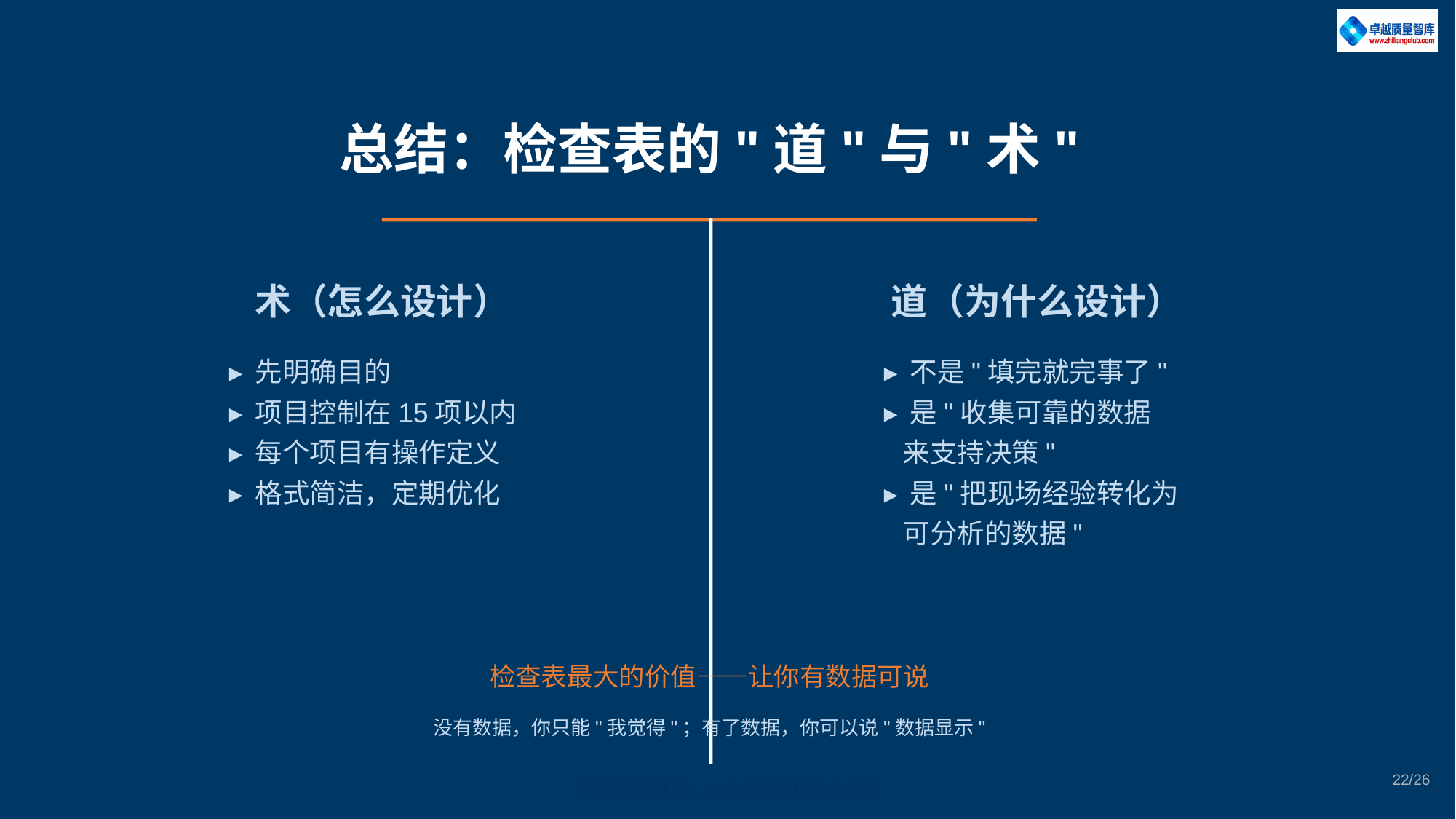

总结：检查表的"道"与"术"

术（怎么设计）
道（为什么设计）
▸ 先明确目的
▸ 项目控制在15项以内
▸ 每个项目有操作定义
▸ 格式简洁，定期优化
▸ 不是"填完就完事了"
▸ 是"收集可靠的数据
  来支持决策"
▸ 是"把现场经验转化为
  可分析的数据"
检查表最大的价值——让你有数据可说
没有数据，你只能"我觉得"；有了数据，你可以说"数据显示"
22/26